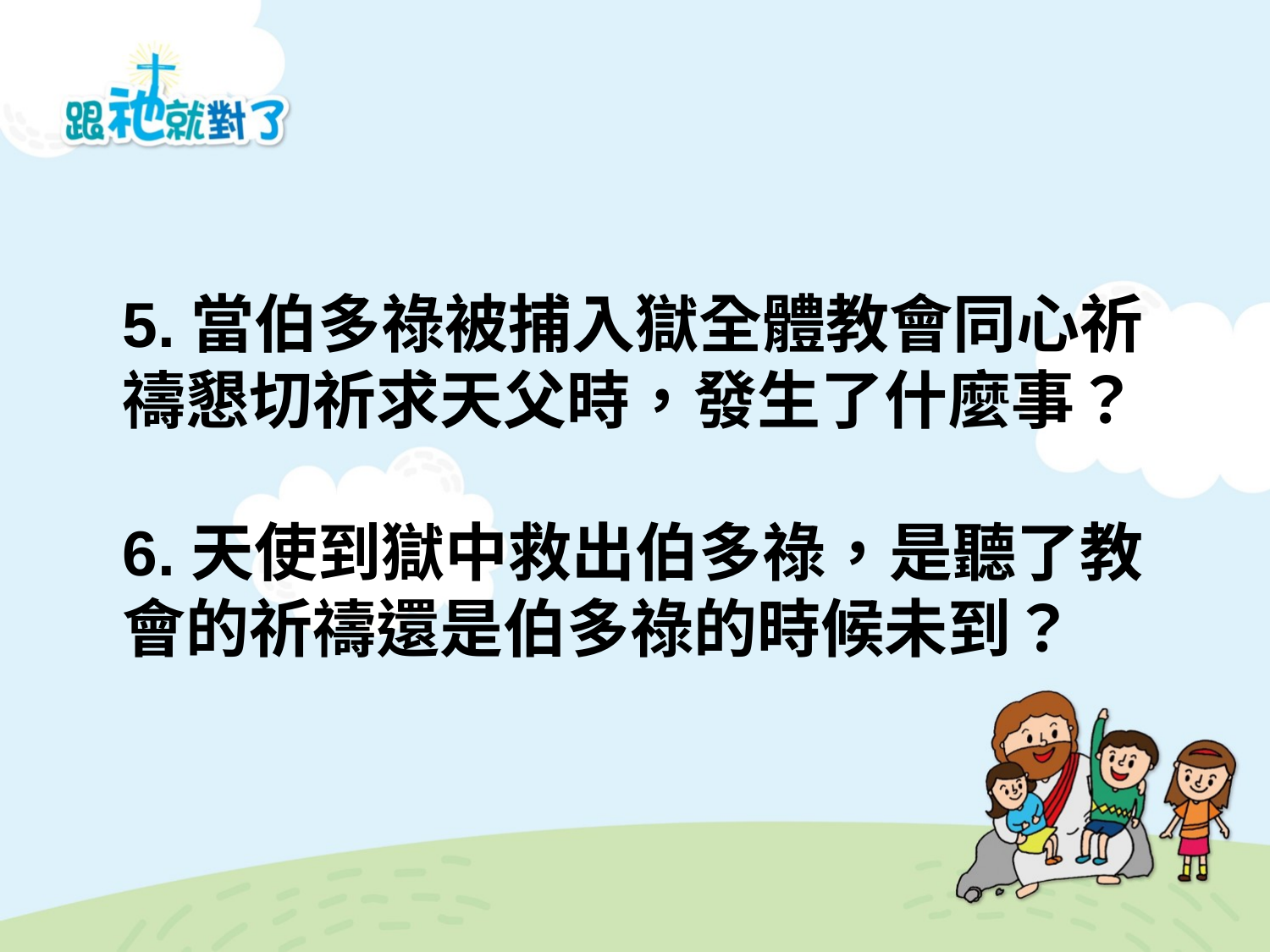

5.當伯多祿被捕入獄全體教會同心祈禱懇切祈求天父時，發生了什麼事？

6.天使到獄中救出伯多祿，是聽了教會的祈禱還是伯多祿的時候未到？